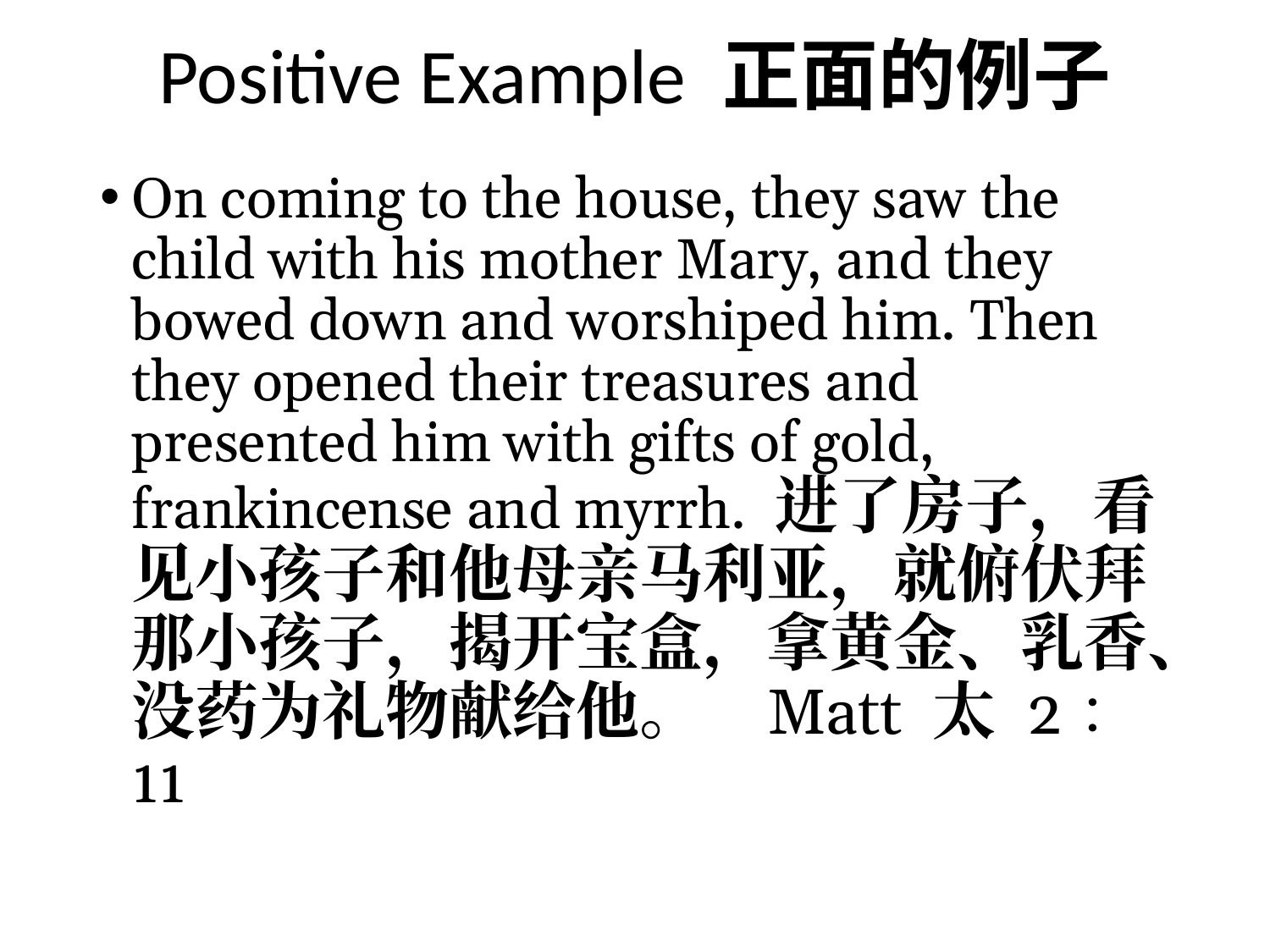

# Positive Example 正面的例子
On coming to the house, they saw the child with his mother Mary, and they bowed down and worshiped him. Then they opened their treasures and presented him with gifts of gold, frankincense and myrrh. 进了房子，看见小孩子和他母亲马利亚，就俯伏拜那小孩子，揭开宝盒，拿黄金、乳香、没药为礼物献给他。   Matt 太 2：11